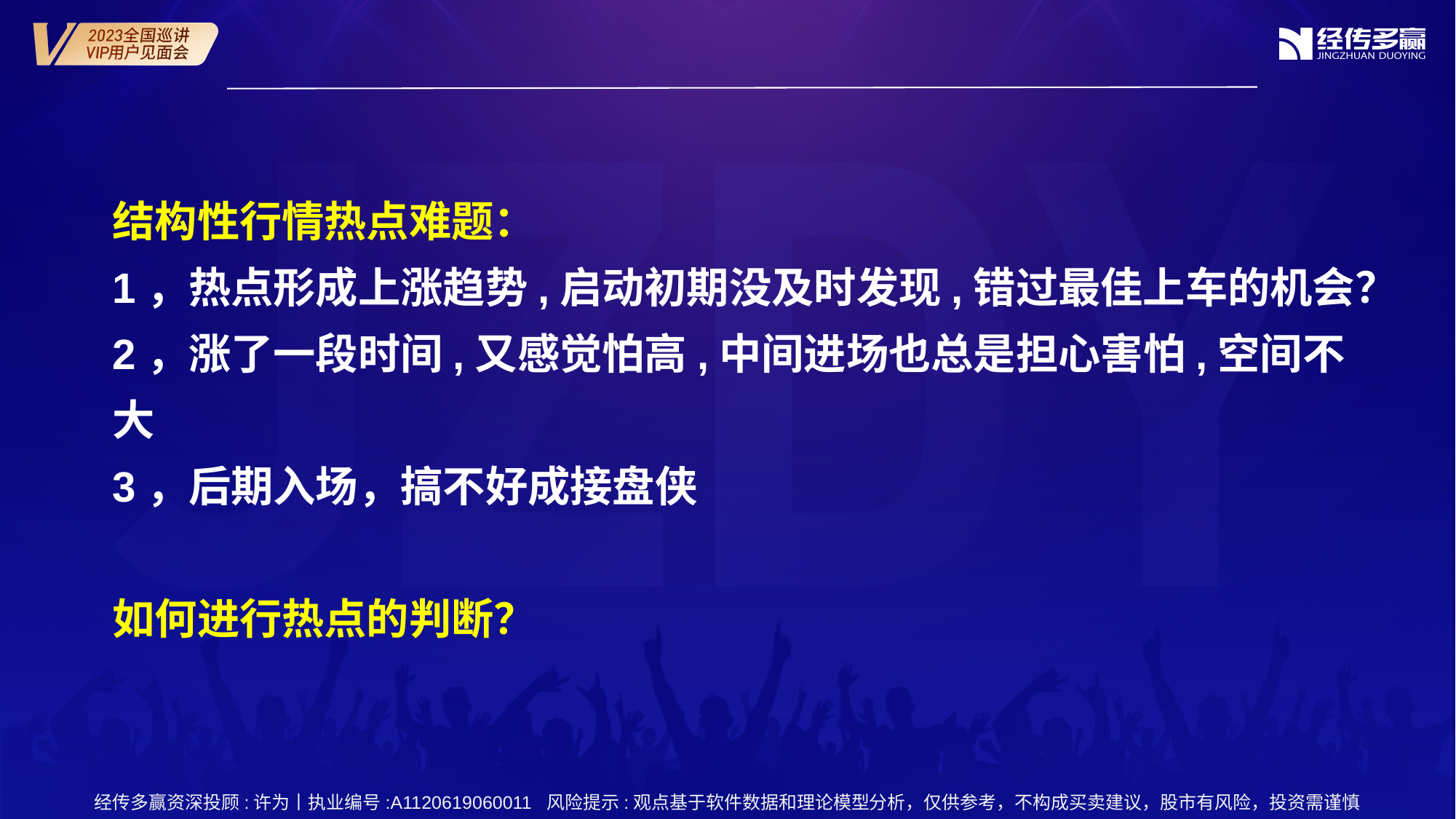

结构性行情热点难题：
1，热点形成上涨趋势,启动初期没及时发现,错过最佳上车的机会？
2，涨了一段时间,又感觉怕高,中间进场也总是担心害怕,空间不大
3，后期入场，搞不好成接盘侠

如何进行热点的判断？